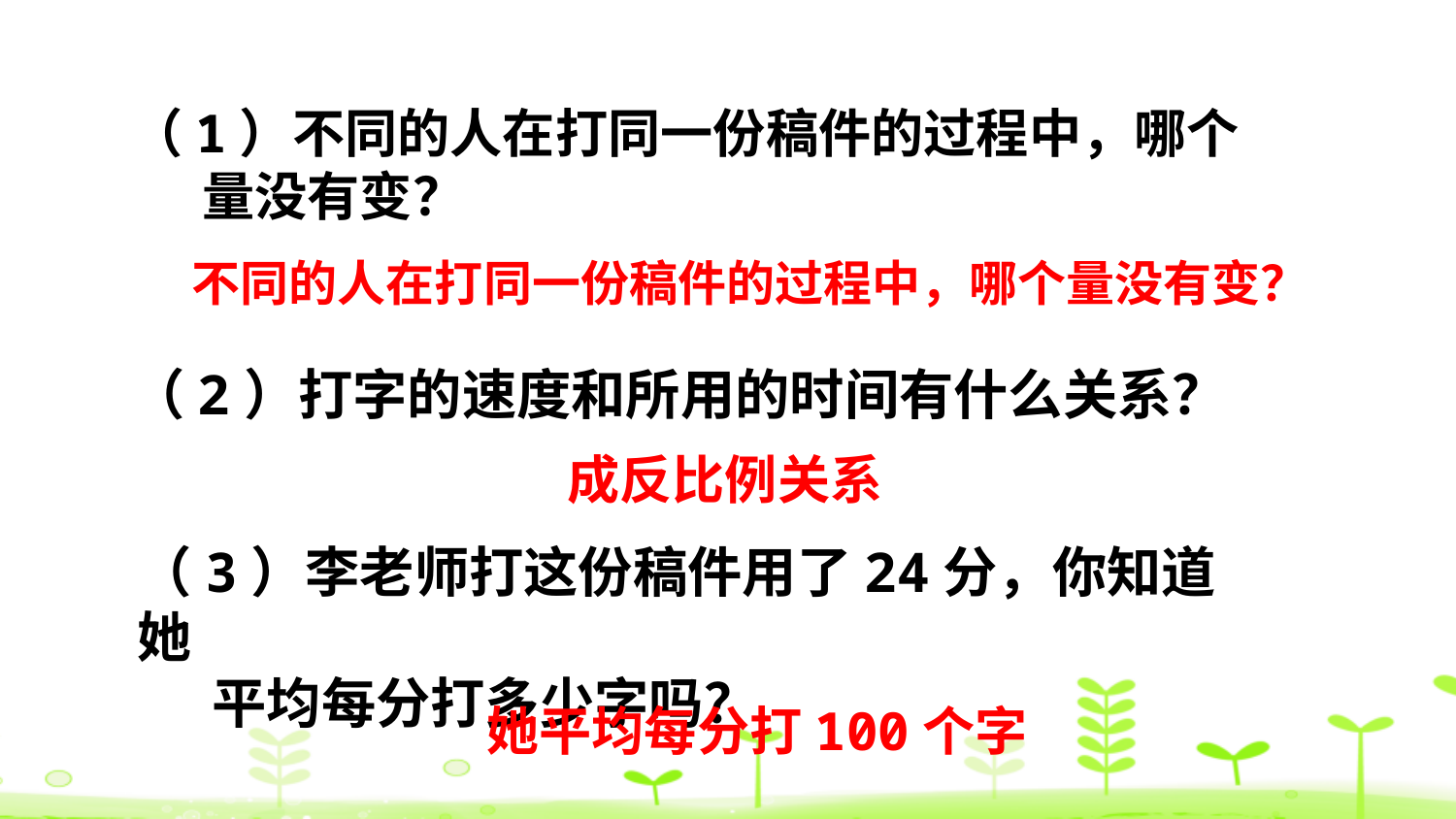

（1）不同的人在打同一份稿件的过程中，哪个
     量没有变？
不同的人在打同一份稿件的过程中，哪个量没有变？
（2）打字的速度和所用的时间有什么关系？
成反比例关系
（3）李老师打这份稿件用了24分，你知道她
     平均每分打多少字吗？
她平均每分打100个字